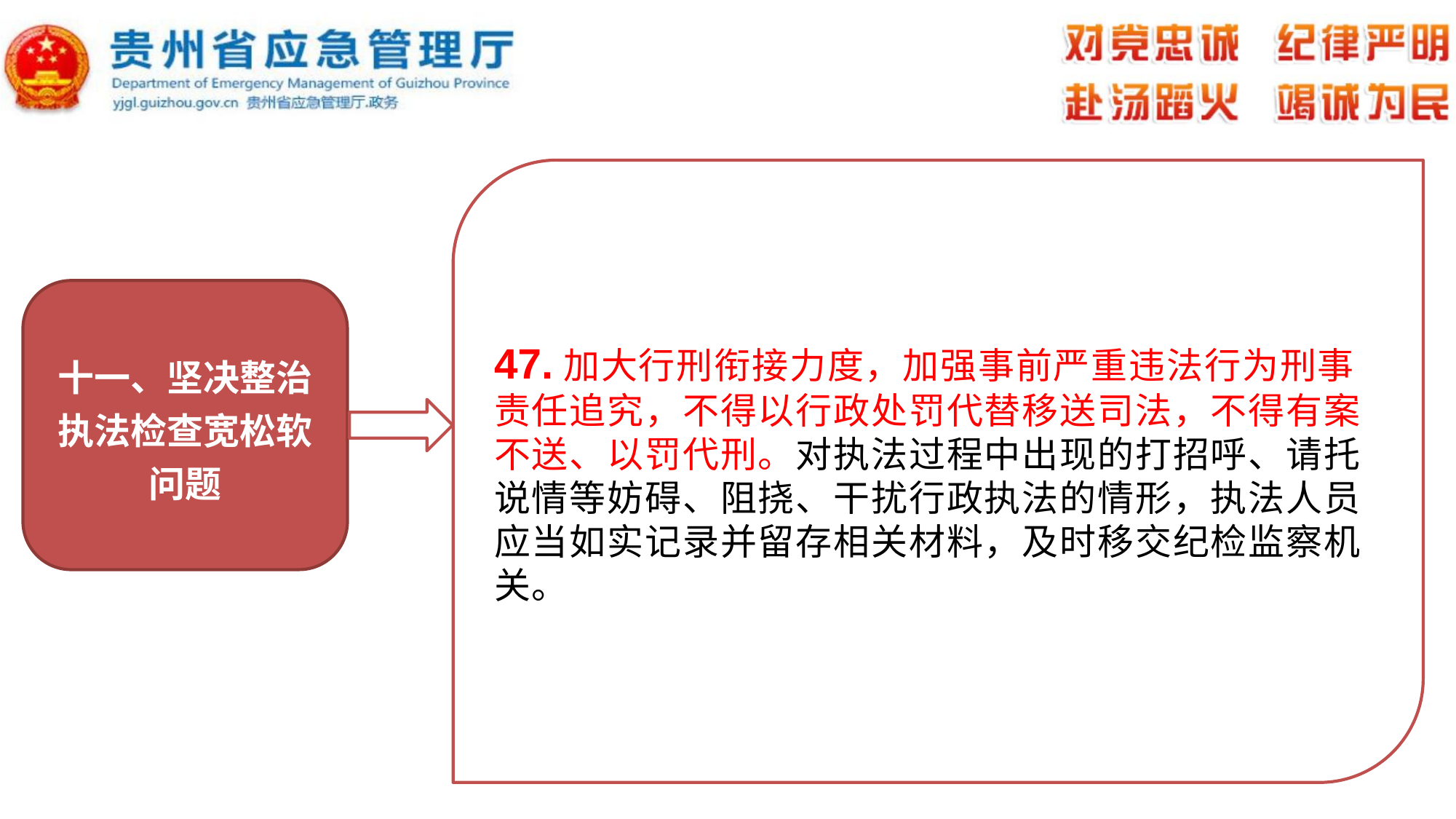

47.加大行刑衔接力度，加强事前严重违法行为刑事责任追究，不得以行政处罚代替移送司法，不得有案不送、以罚代刑。对执法过程中出现的打招呼、请托说情等妨碍、阻挠、干扰行政执法的情形，执法人员应当如实记录并留存相关材料，及时移交纪检监察机关。
十一、坚决整治执法检查宽松软问题